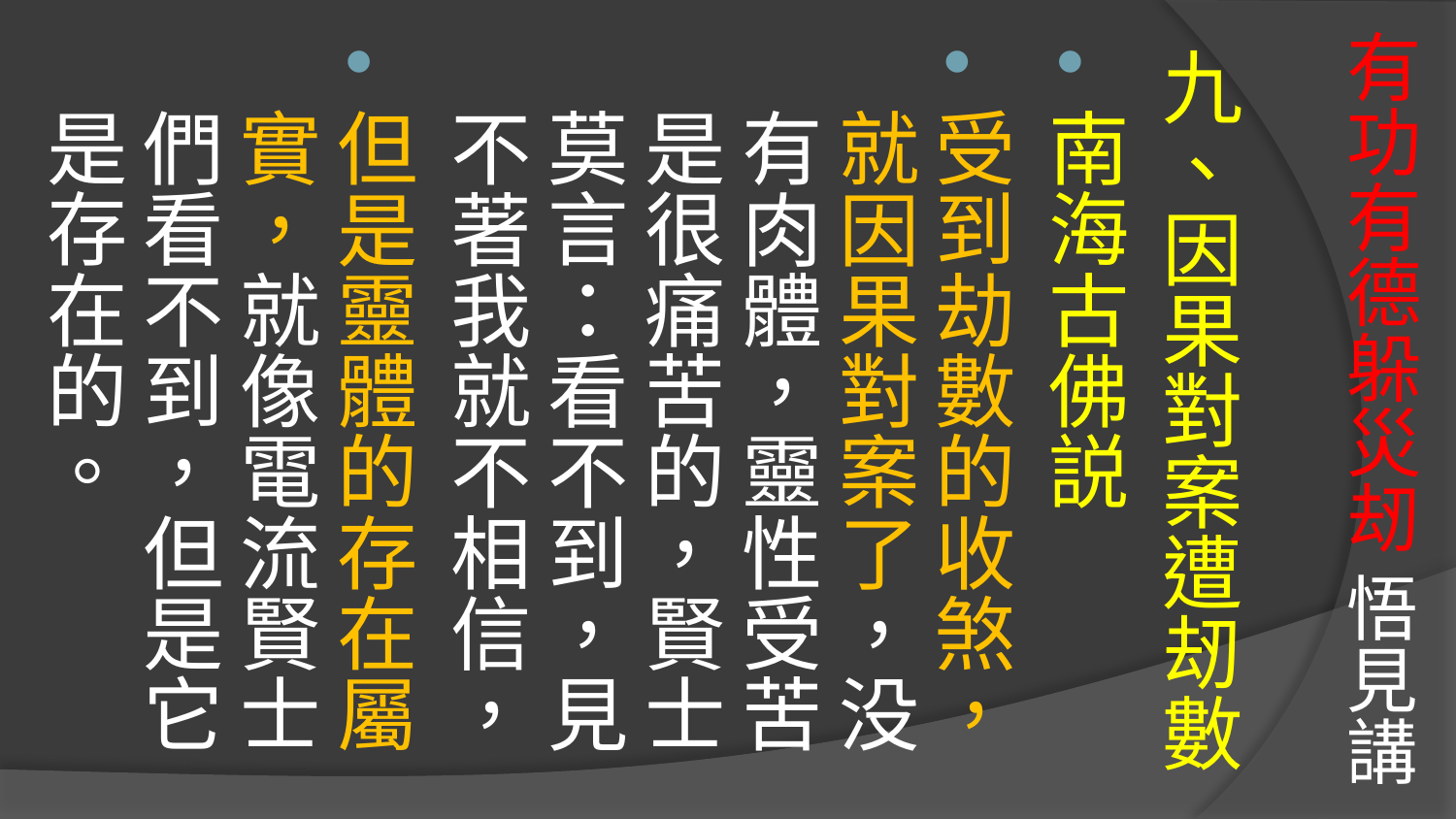

# 有功有德躲災刼 悟見講
九、因果對案遭刼數
南海古佛説
受到劫數的收煞，就因果對案了，没有肉體，靈性受苦是很痛苦的，賢士莫言：看不到，見不著我就不相信，
但是靈體的存在屬實，就像電流賢士們看不到，但是它是存在的。